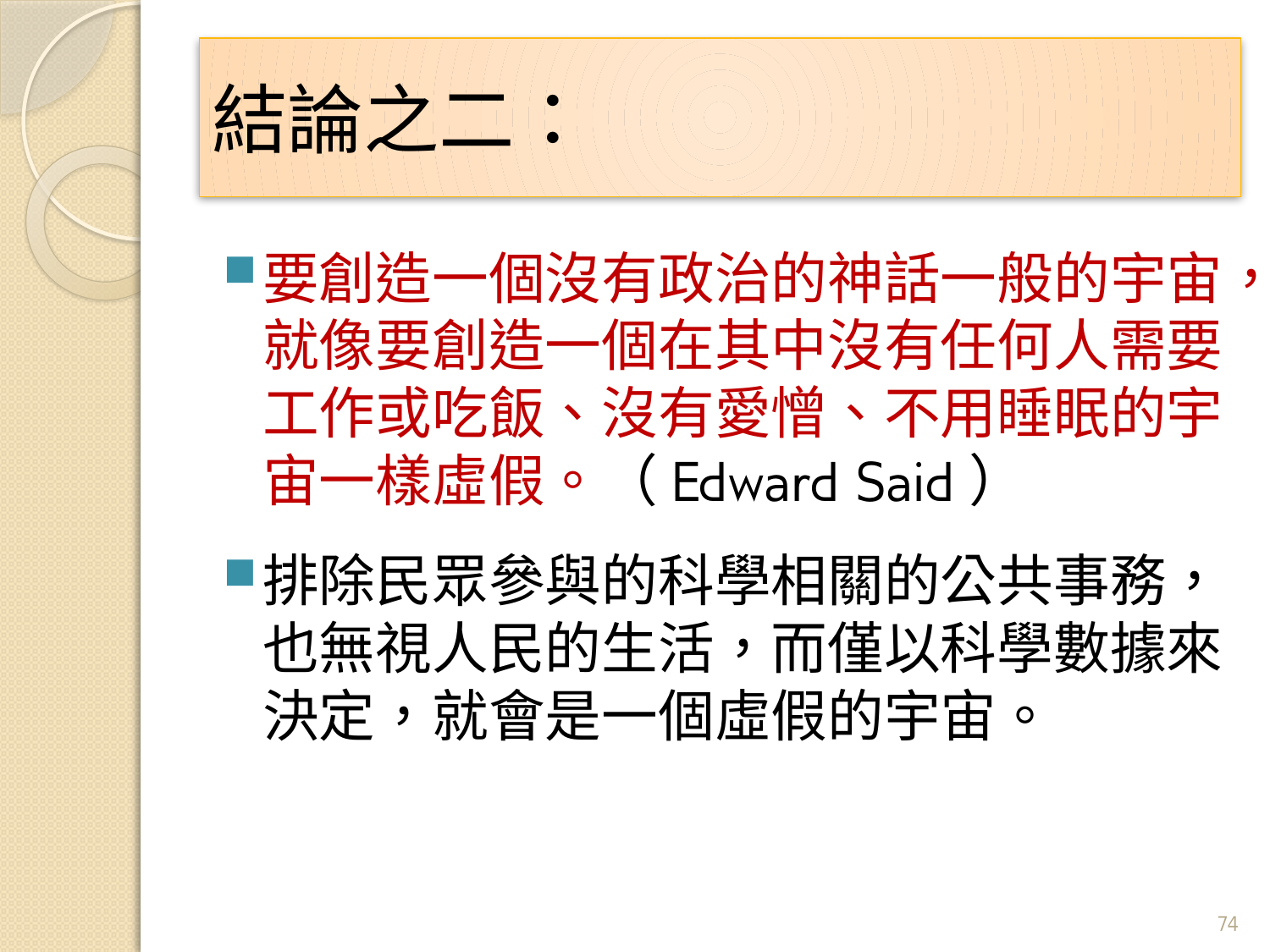

# 結論之二：
要創造一個沒有政治的神話一般的宇宙，就像要創造一個在其中沒有任何人需要工作或吃飯、沒有愛憎、不用睡眠的宇宙一樣虛假。（Edward Said）
排除民眾參與的科學相關的公共事務，也無視人民的生活，而僅以科學數據來決定，就會是一個虛假的宇宙。

74